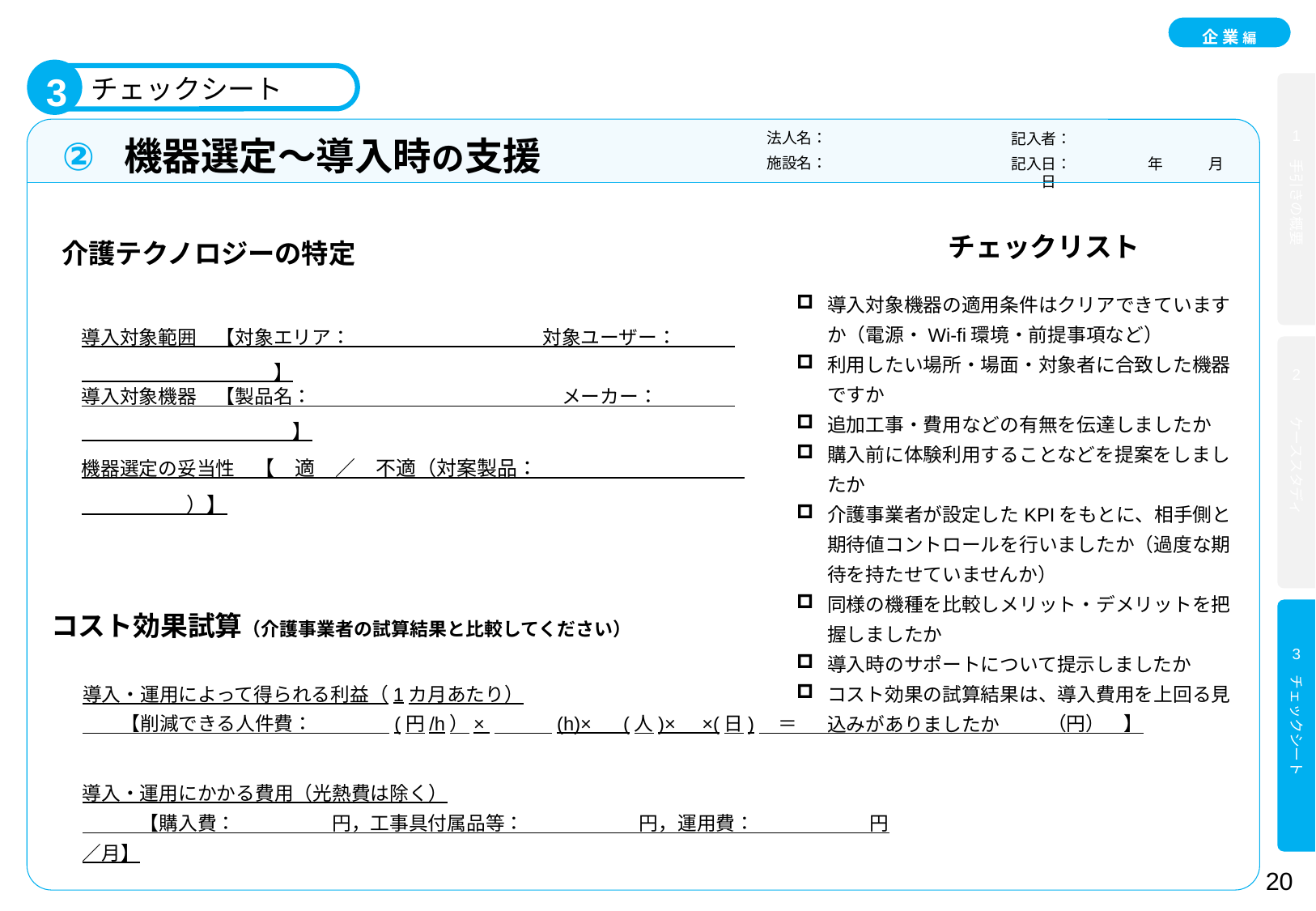

企 業 編

3

チェックシート
手引きの概要
1

ケーススタディ
2

3
チェックシート

法人名：
記入者：
②
機器選定〜導入時の支援
施設名：
記入日：　　　　　年　　　月　　　日
チェックリスト
介護テクノロジーの特定
導入対象機器の適用条件はクリアできていますか（電源・Wi-fi環境・前提事項など）
利用したい場所・場面・対象者に合致した機器ですか
追加工事・費用などの有無を伝達しましたか
購入前に体験利用することなどを提案をしましたか
介護事業者が設定したKPIをもとに、相手側と期待値コントロールを行いましたか（過度な期待を持たせていませんか）
同様の機種を比較しメリット・デメリットを把握しましたか
導入時のサポートについて提示しましたか
コスト効果の試算結果は、導入費用を上回る見込みがありましたか
導入対象範囲　【対象エリア：　　　　　　　　　　対象ユーザー：　　　　　　　　　　　　　】
導入対象機器　【製品名：　　　　　　　　　　　　　メーカー：　　　　　　　　　　　　　　　】
機器選定の妥当性　【　適　／　不適（対案製品： 　　　　　　　　　　　　　　 　）】
コスト効果試算（介護事業者の試算結果と比較してください）
導入・運用によって得られる利益（1カ月あたり）
　　【削減できる人件費：　　　　(円/h）× 　　　(h)×      (人)×     ×(日)　＝　　　　　　　　　　　　　（円）　】
導入・運用にかかる費用（光熱費は除く）
　　　【購入費：　　　　　円，工事具付属品等：　　　　　　円，運用費：　　　　　　円／月】
20